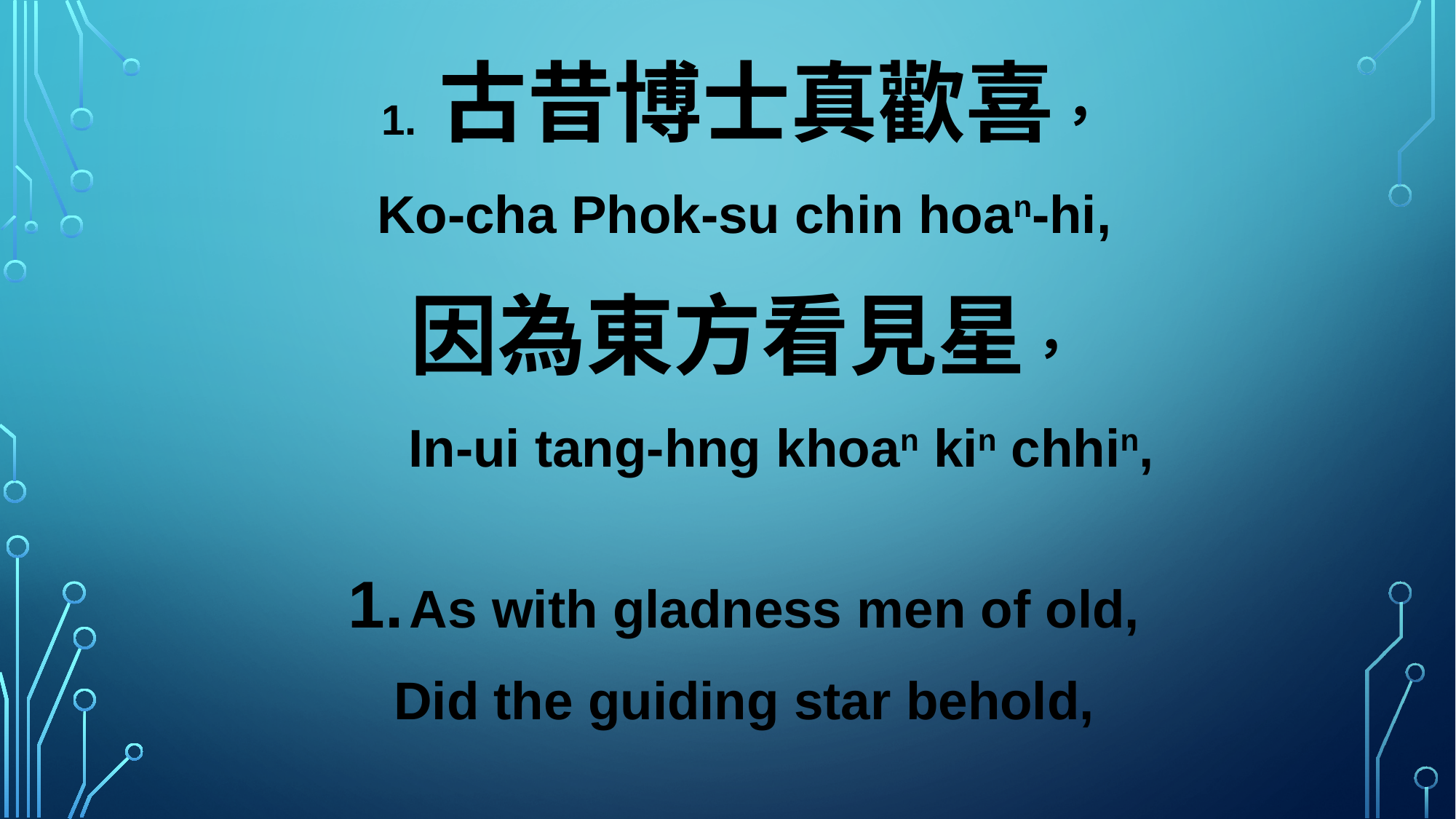

1. 古昔博士真歡喜，
Ko-cha Phok-su chin hoan-hi,
因為東方看見星，
     In-ui tang-hng khoan kin chhin,

As with gladness men of old,
Did the guiding star behold,